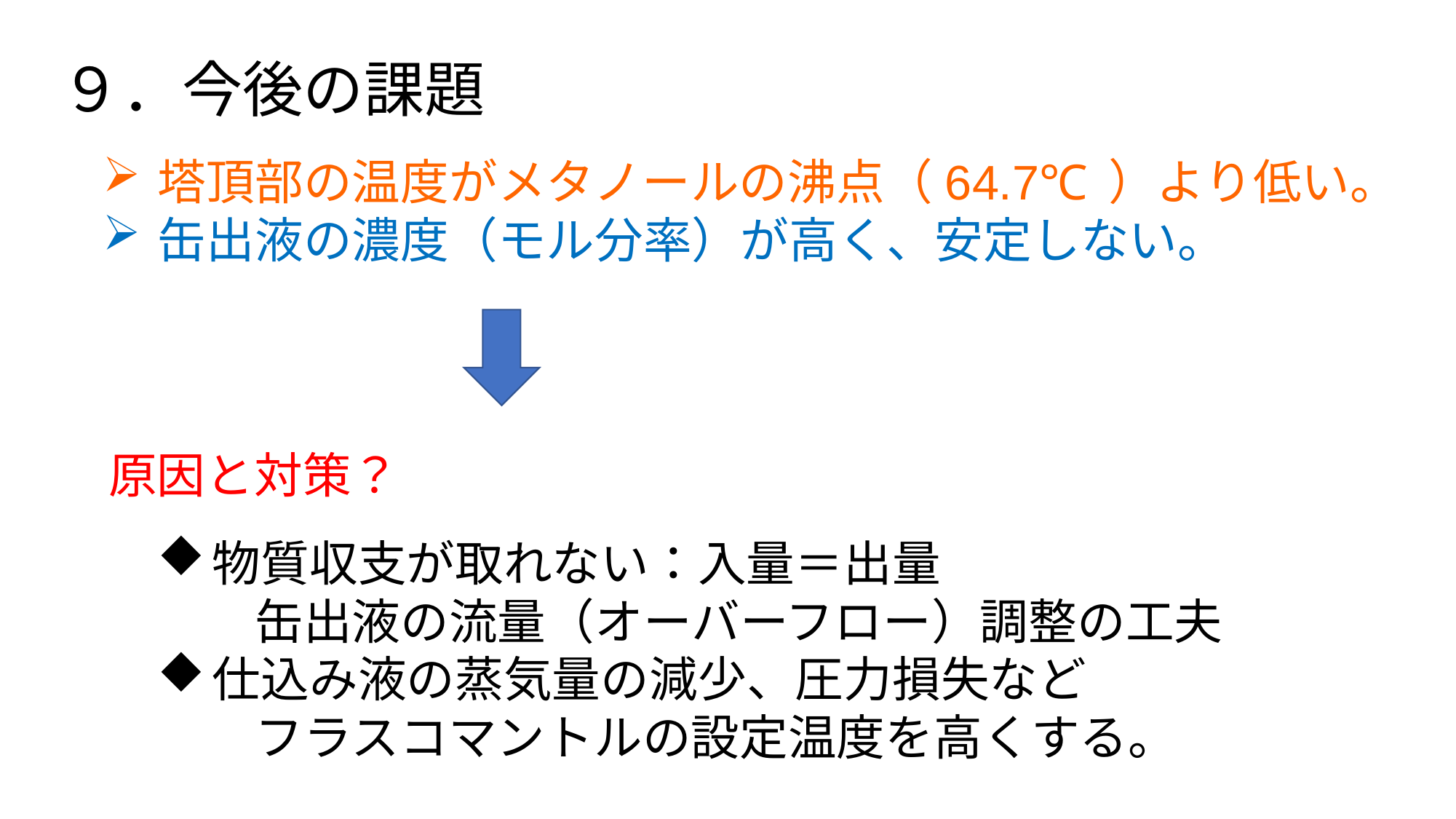

９．今後の課題
塔頂部の温度がメタノールの沸点（64.7℃）より低い。
缶出液の濃度（モル分率）が高く、安定しない。

原因と対策？
物質収支が取れない：入量＝出量
　　缶出液の流量（オーバーフロー）調整の工夫
仕込み液の蒸気量の減少、圧力損失など
　　フラスコマントルの設定温度を高くする。